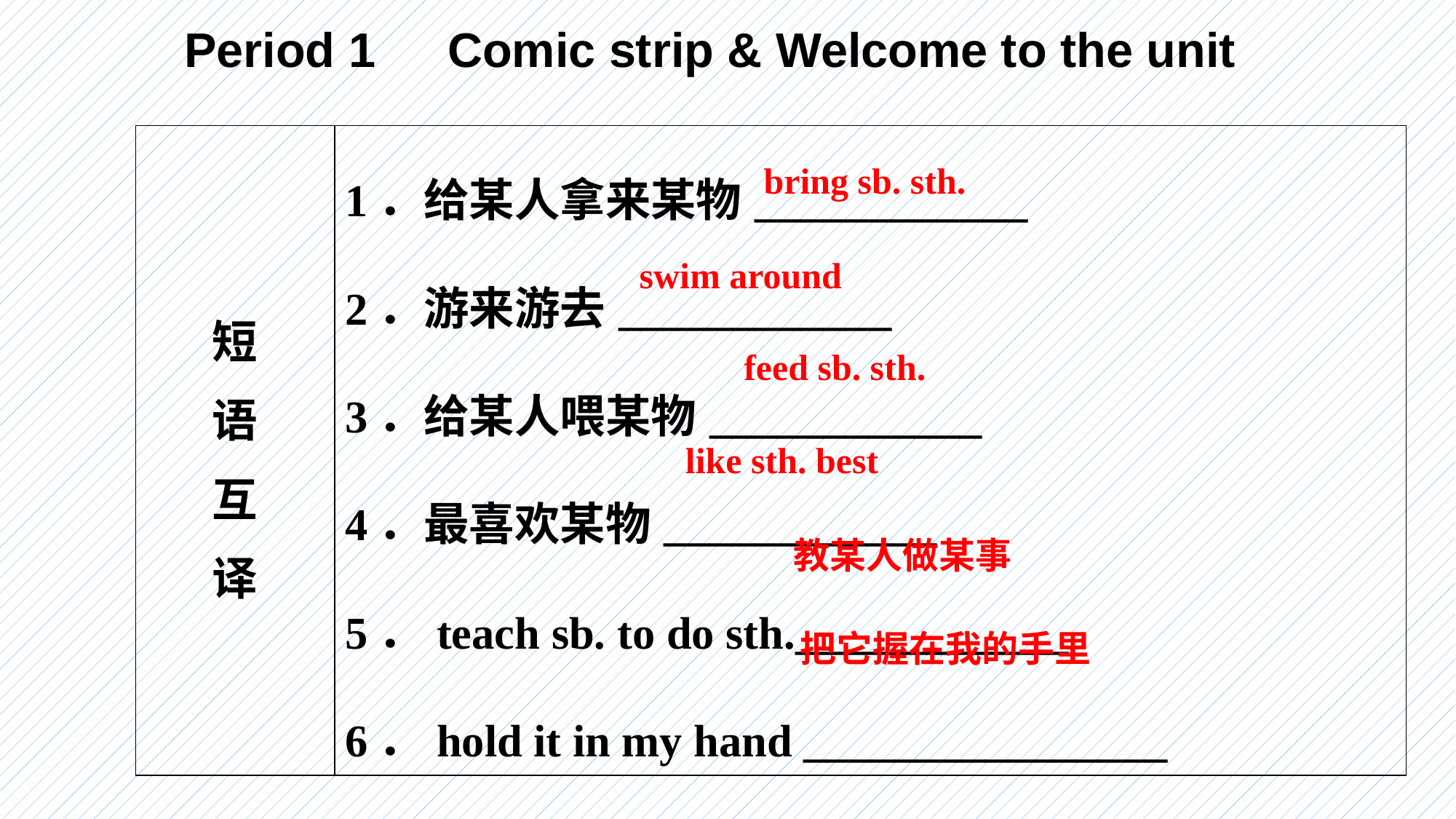

Period 1　Comic strip & Welcome to the unit
| 短 语 互 译 | 1．给某人拿来某物\_\_\_\_\_\_\_\_\_\_\_\_ 2．游来游去\_\_\_\_\_\_\_\_\_\_\_\_ 3．给某人喂某物\_\_\_\_\_\_\_\_\_\_\_\_ 4．最喜欢某物\_\_\_\_\_\_\_\_\_\_\_\_ 5．teach sb. to do sth.\_\_\_\_\_\_\_\_\_\_\_\_ 6．hold it in my hand \_\_\_\_\_\_\_\_\_\_\_\_\_\_\_\_ |
| --- | --- |
bring sb. sth.
swim around
feed sb. sth.

like sth. best
教某人做某事
把它握在我的手里